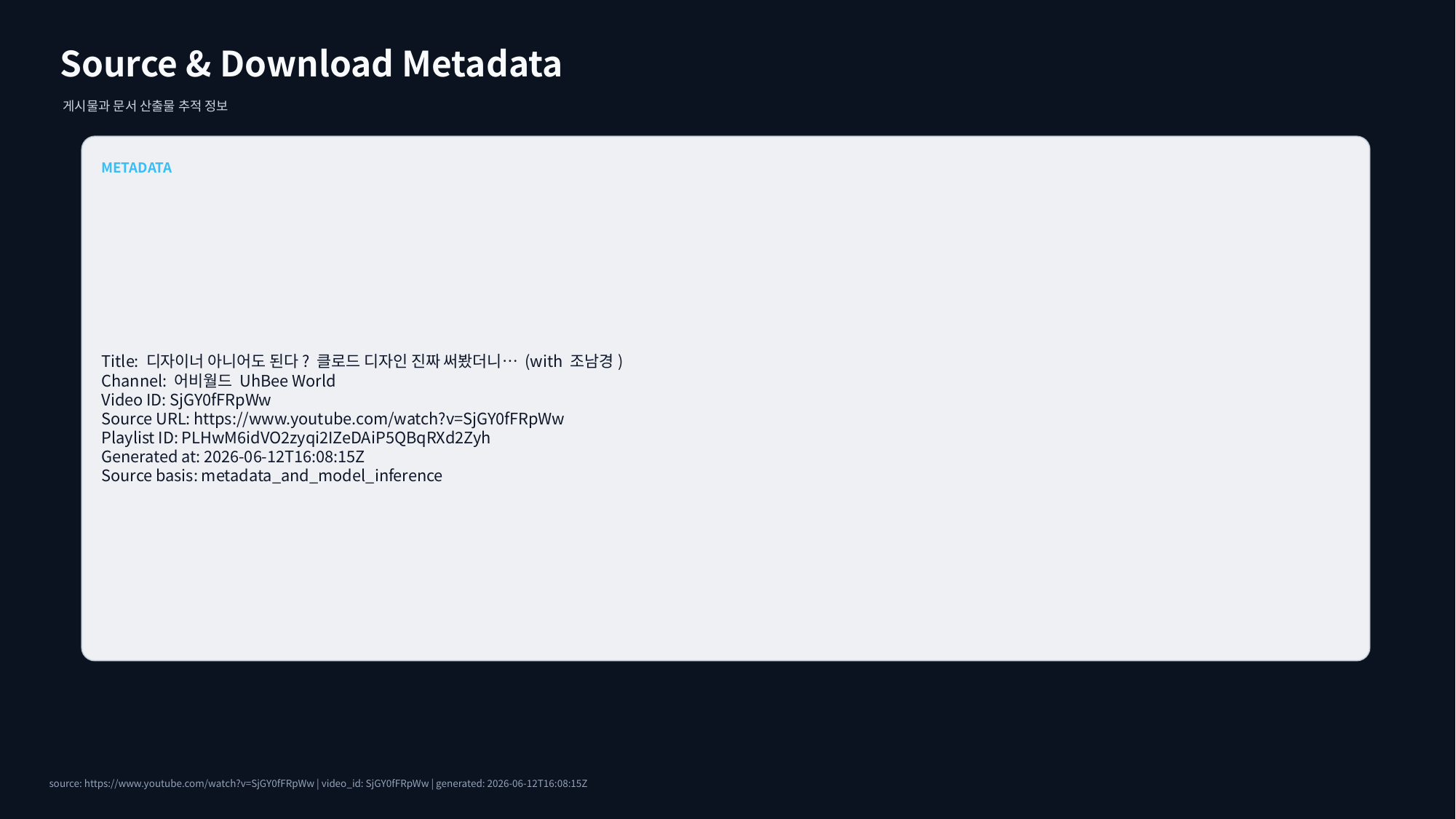

Source & Download Metadata
게시물과 문서 산출물 추적 정보

METADATA
Title: 디자이너 아니어도 된다? 클로드 디자인 진짜 써봤더니… (with 조남경)
Channel: 어비월드 UhBee World
Video ID: SjGY0fFRpWw
Source URL: https://www.youtube.com/watch?v=SjGY0fFRpWw
Playlist ID: PLHwM6idVO2zyqi2IZeDAiP5QBqRXd2Zyh
Generated at: 2026-06-12T16:08:15Z
Source basis: metadata_and_model_inference
source: https://www.youtube.com/watch?v=SjGY0fFRpWw | video_id: SjGY0fFRpWw | generated: 2026-06-12T16:08:15Z